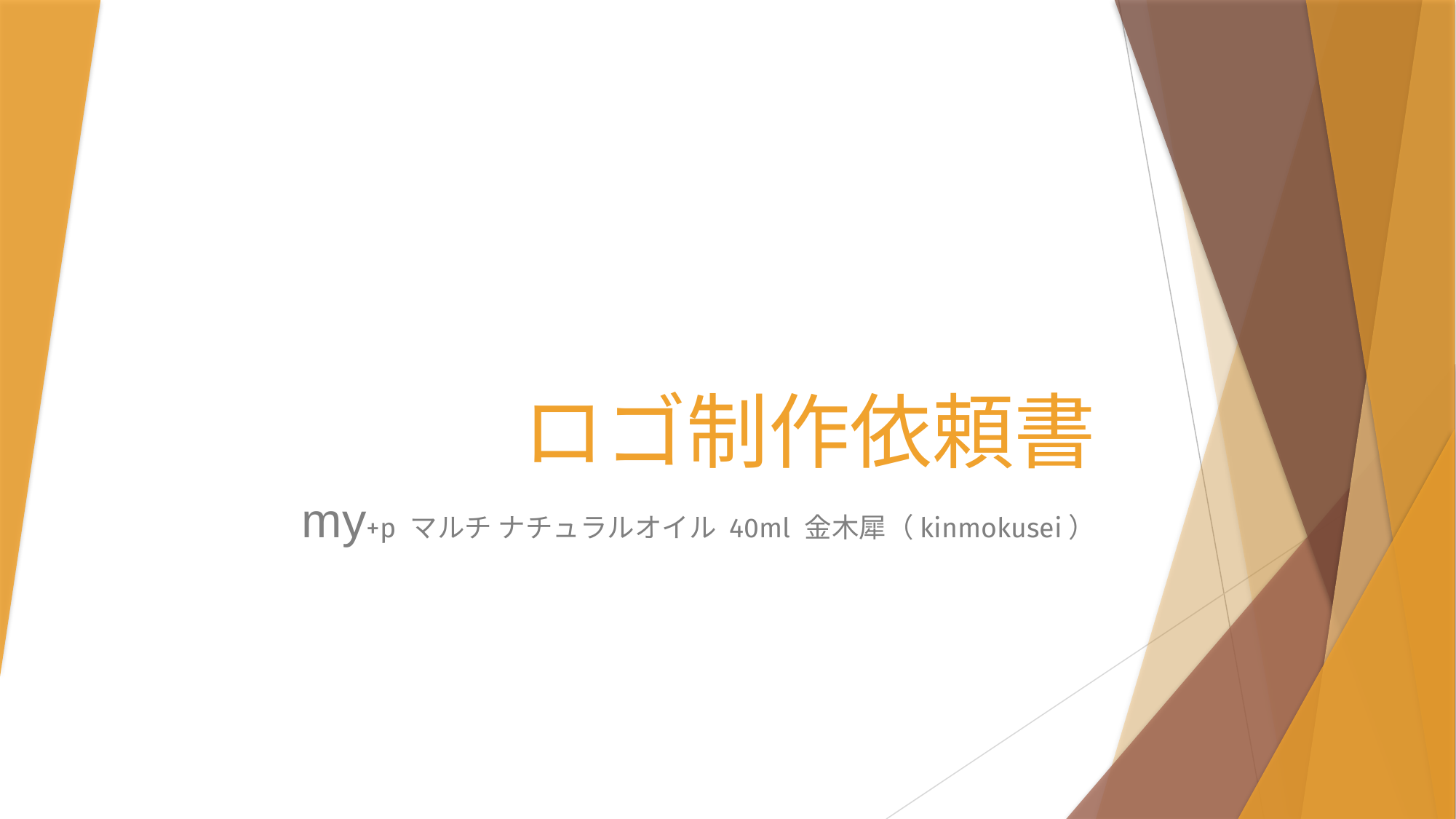

# ロゴ制作依頼書
my+p マルチ ナチュラルオイル 40ml 金木犀（kinmokusei）